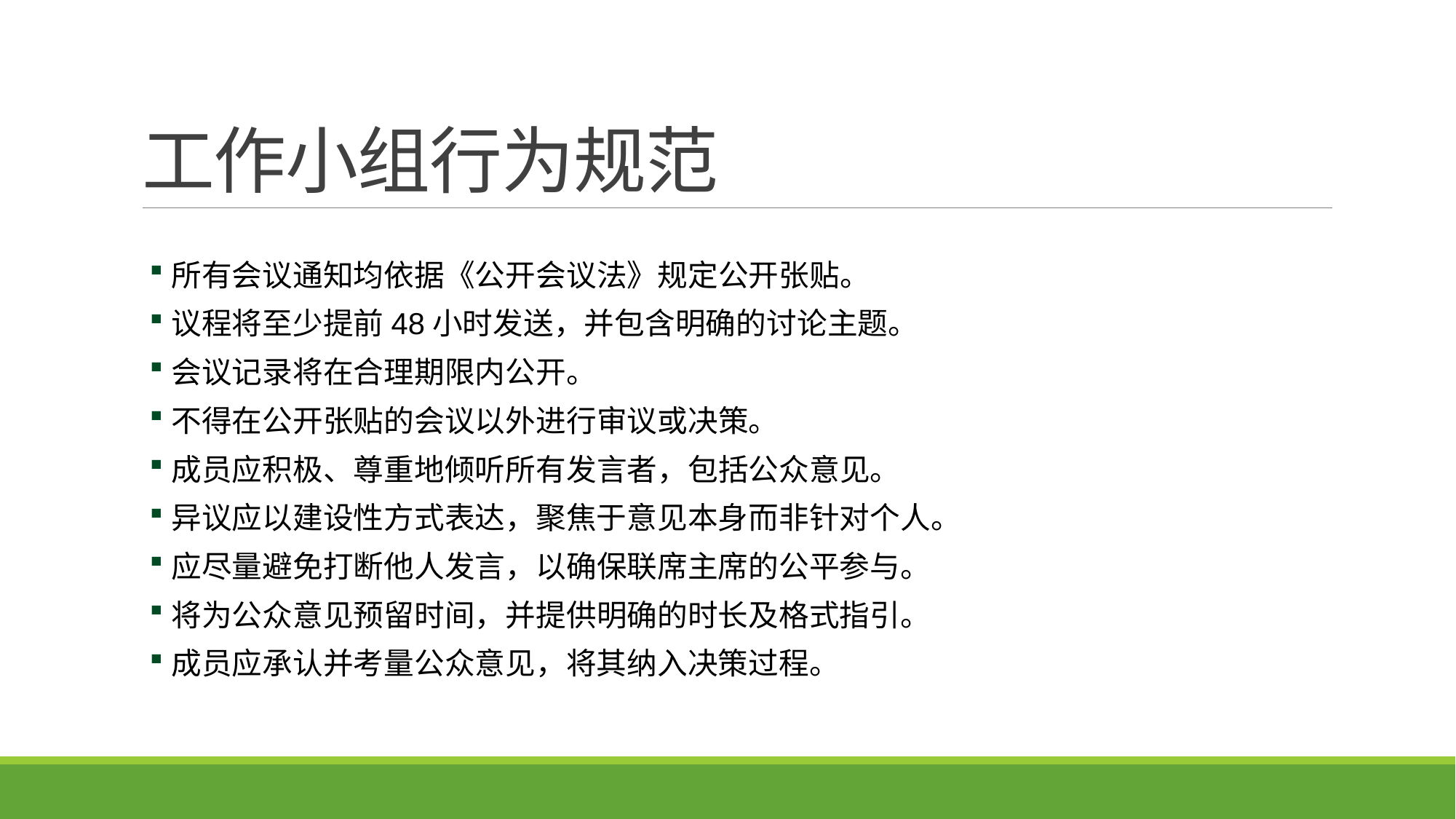

# 工作小组行为规范
所有会议通知均依据《公开会议法》规定公开张贴。
议程将至少提前48小时发送，并包含明确的讨论主题。
会议记录将在合理期限内公开。
不得在公开张贴的会议以外进行审议或决策。
成员应积极、尊重地倾听所有发言者，包括公众意见。
异议应以建设性方式表达，聚焦于意见本身而非针对个人。
应尽量避免打断他人发言，以确保联席主席的公平参与。
将为公众意见预留时间，并提供明确的时长及格式指引。
成员应承认并考量公众意见，将其纳入决策过程。